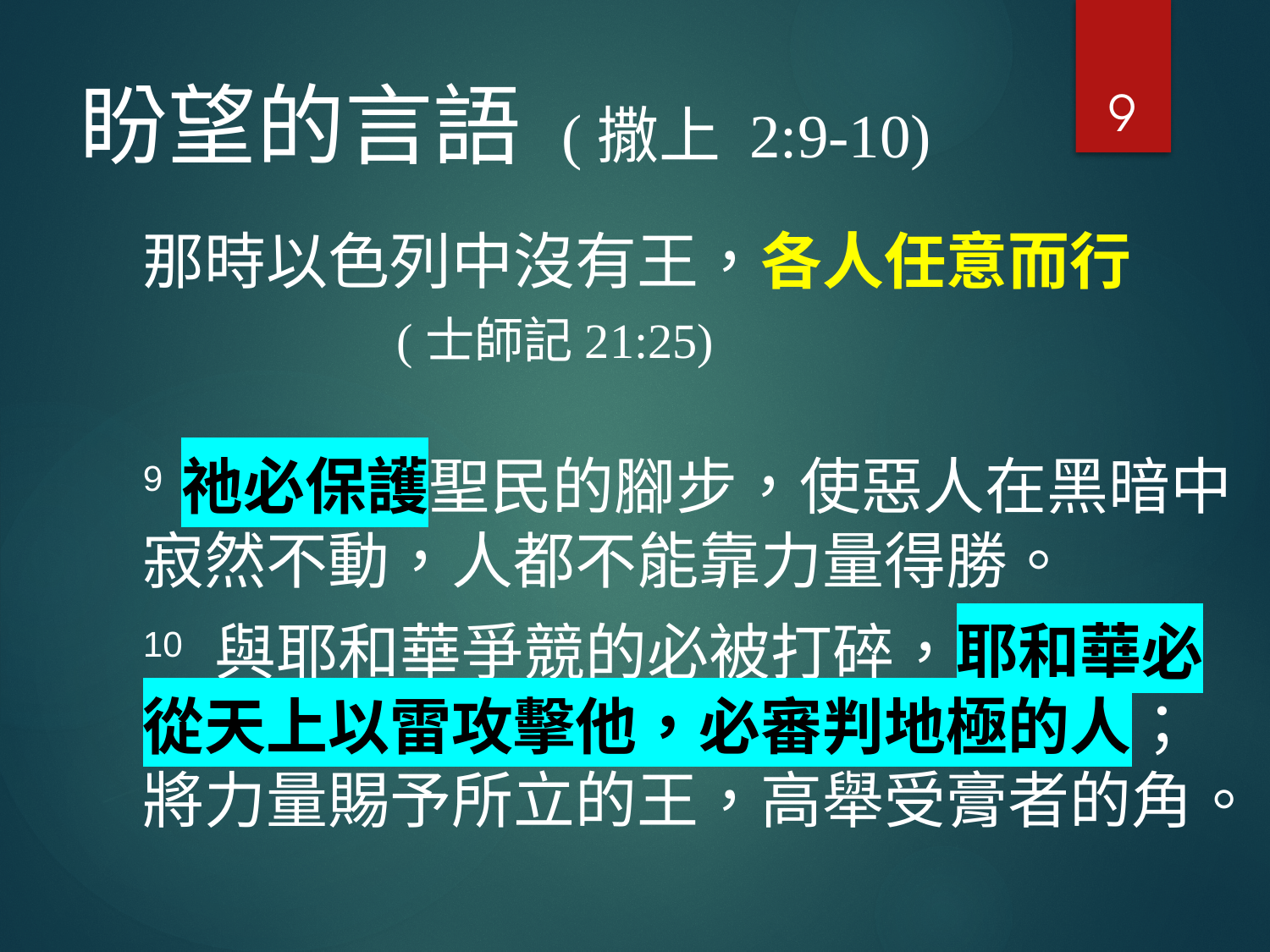

9
# 盼望的言語 (撒上 2:9-10)
那時以色列中沒有王，各人任意而行
		(士師記21:25)

9 祂必保護聖民的腳步，使惡人在黑暗中寂然不動，人都不能靠力量得勝。
10 與耶和華爭競的必被打碎，耶和華必從天上以雷攻擊他，必審判地極的人；將力量賜予所立的王，高舉受膏者的角。